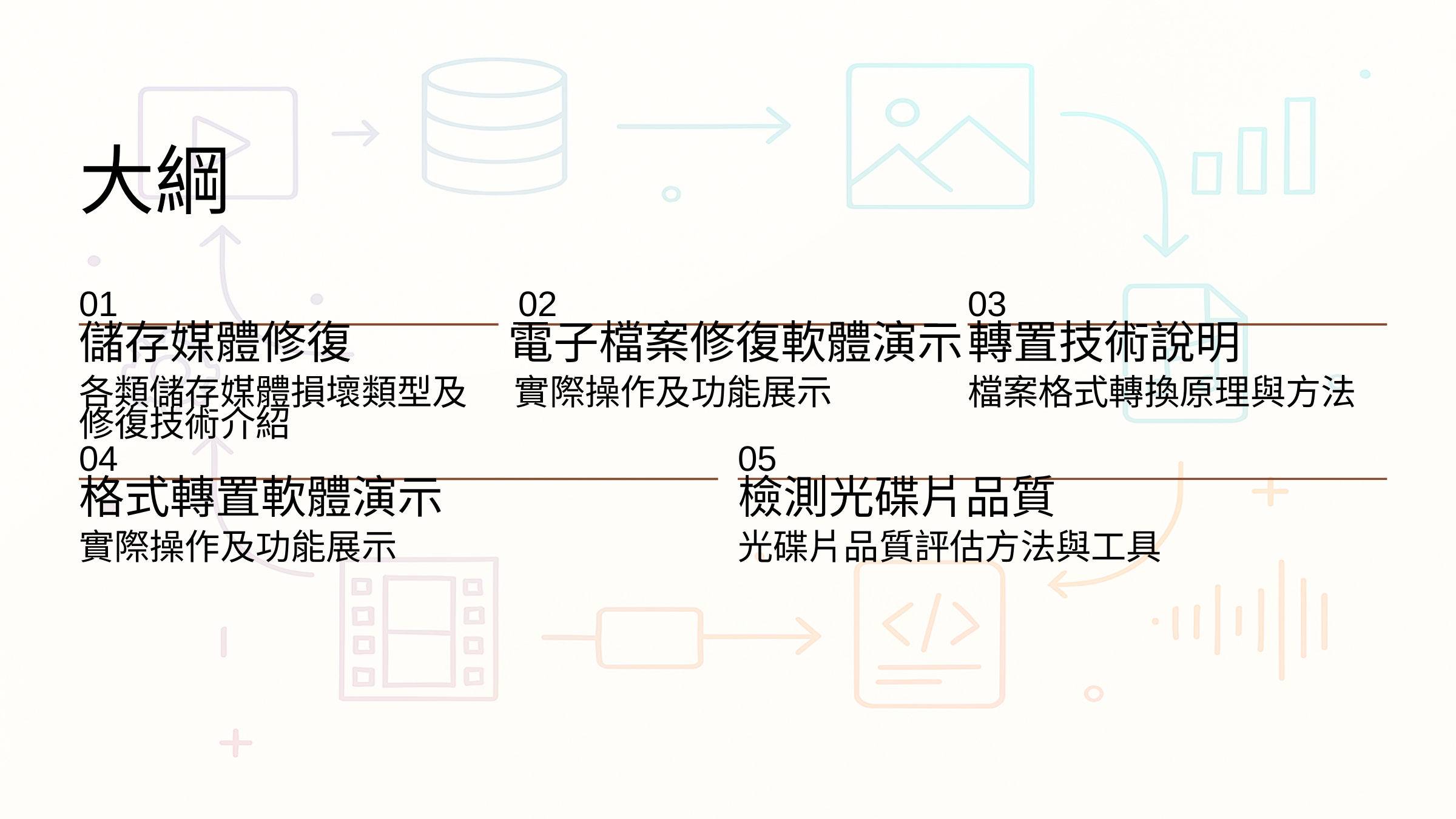

大綱
01
02
03

儲存媒體修復
電子檔案修復軟體演示
轉置技術說明
各類儲存媒體損壞類型及
修復技術介紹
實際操作及功能展示
檔案格式轉換原理與方法
04
05

格式轉置軟體演示
檢測光碟片品質
實際操作及功能展示
光碟片品質評估方法與工具